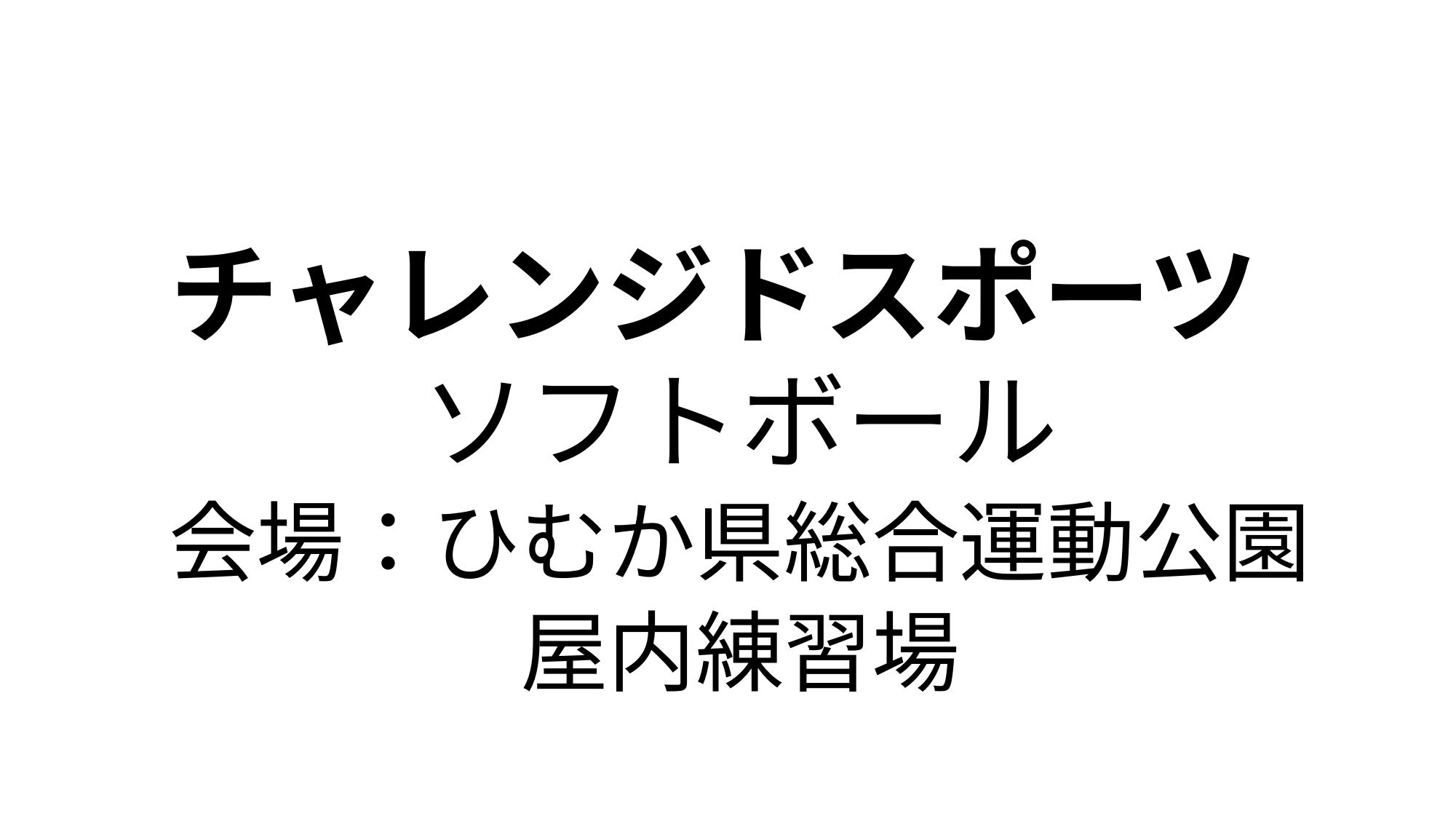

# チャレンジドスポーツ
ソフトボール
会場：ひむか県総合運動公園
屋内練習場